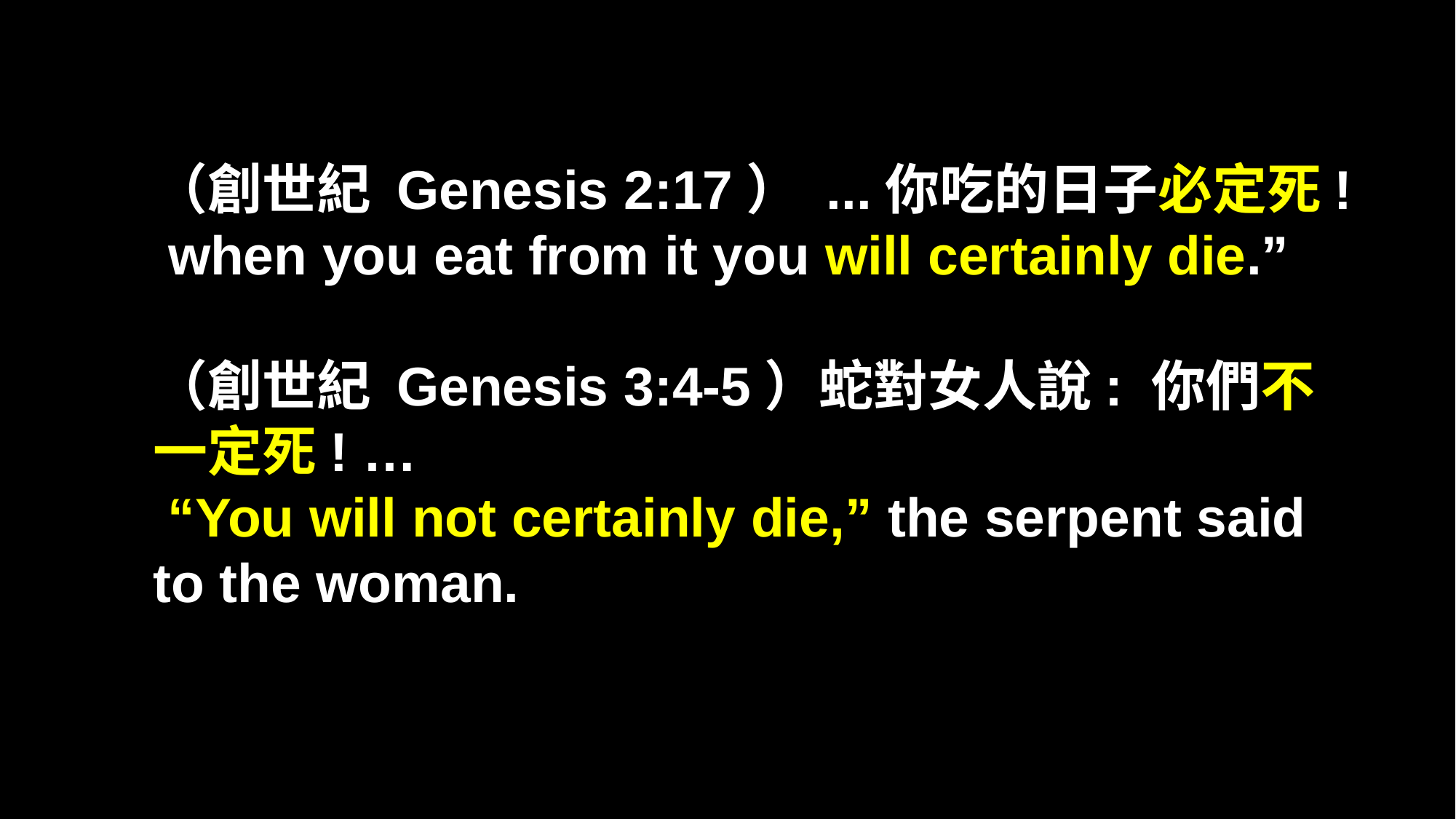

（創世紀 Genesis 2:17） ...你吃的日子必定死!
 when you eat from it you will certainly die.”

（創世紀 Genesis 3:4-5）蛇對女人說: 你們不一定死! …
 “You will not certainly die,” the serpent said to the woman.